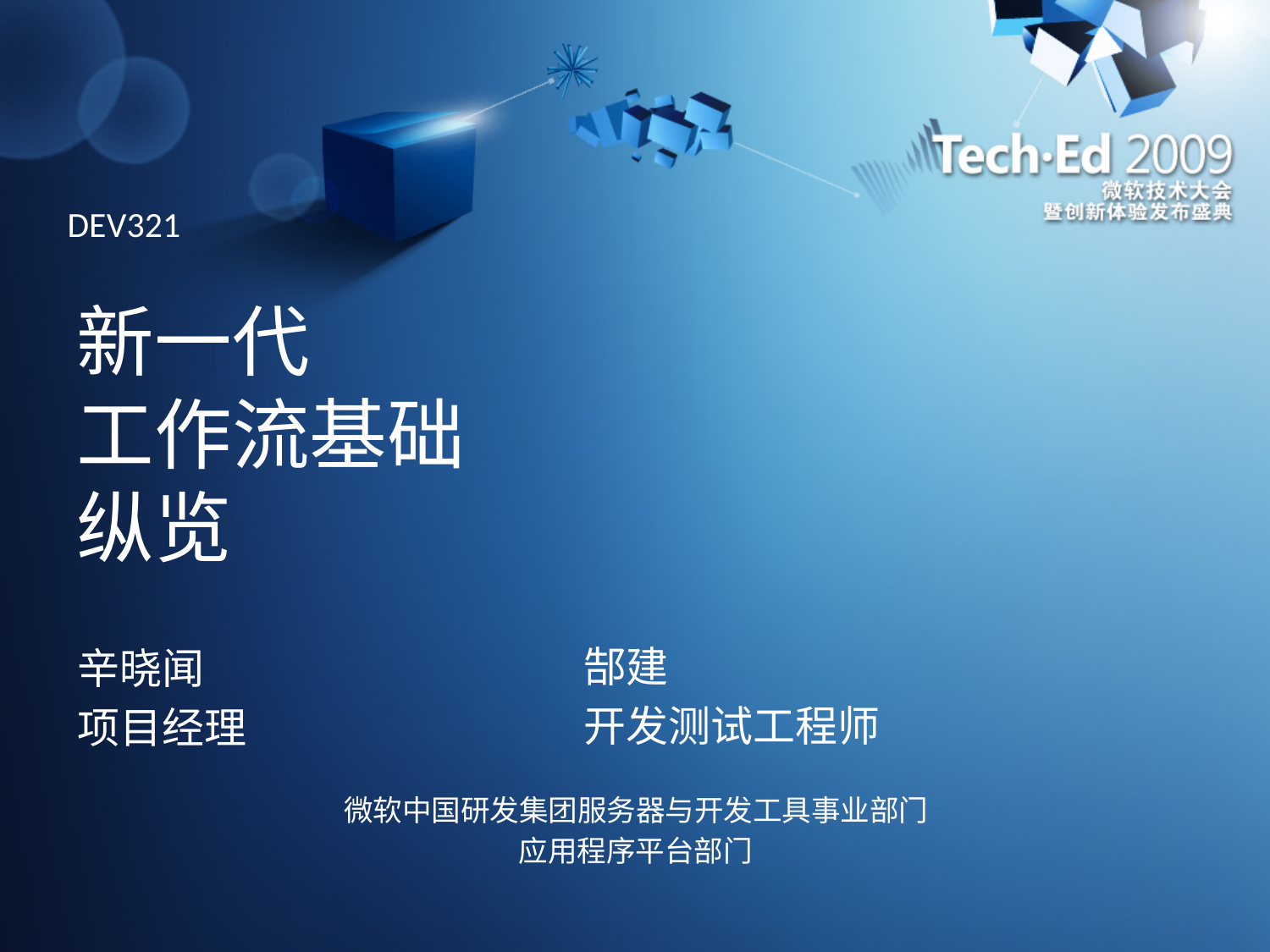

DEV321
# 新一代 工作流基础 纵览
郜建
开发测试工程师

辛晓闻
项目经理
微软中国研发集团服务器与开发工具事业部门
应用程序平台部门